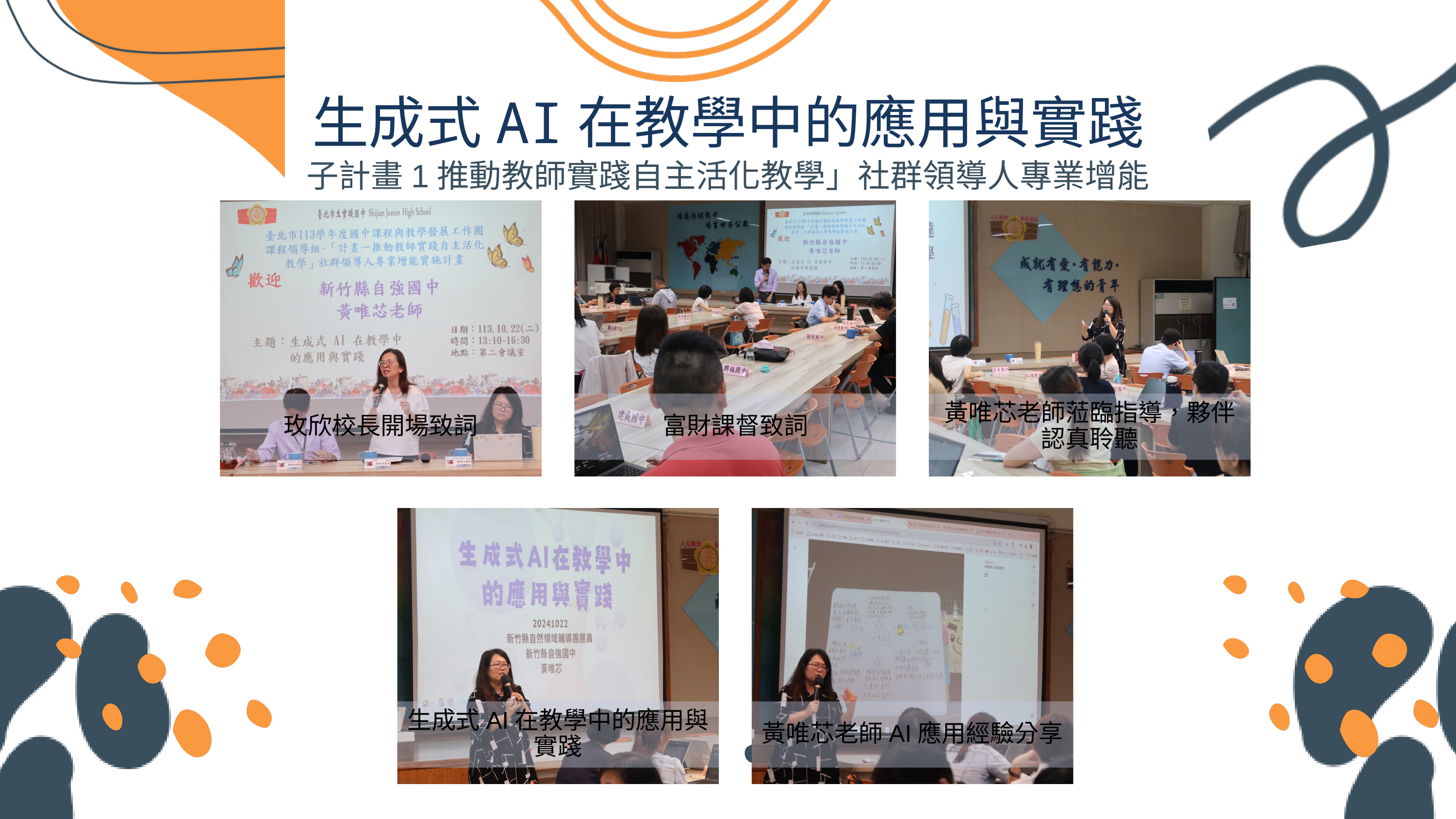

生成式AI在教學中的應用與實踐
子計畫1推動教師實踐自主活化教學」社群領導人專業增能
玫欣校長開場致詞
富財課督致詞
黃唯芯老師蒞臨指導，夥伴認真聆聽
生成式AI在教學中的應用與實踐
黃唯芯老師AI應用經驗分享